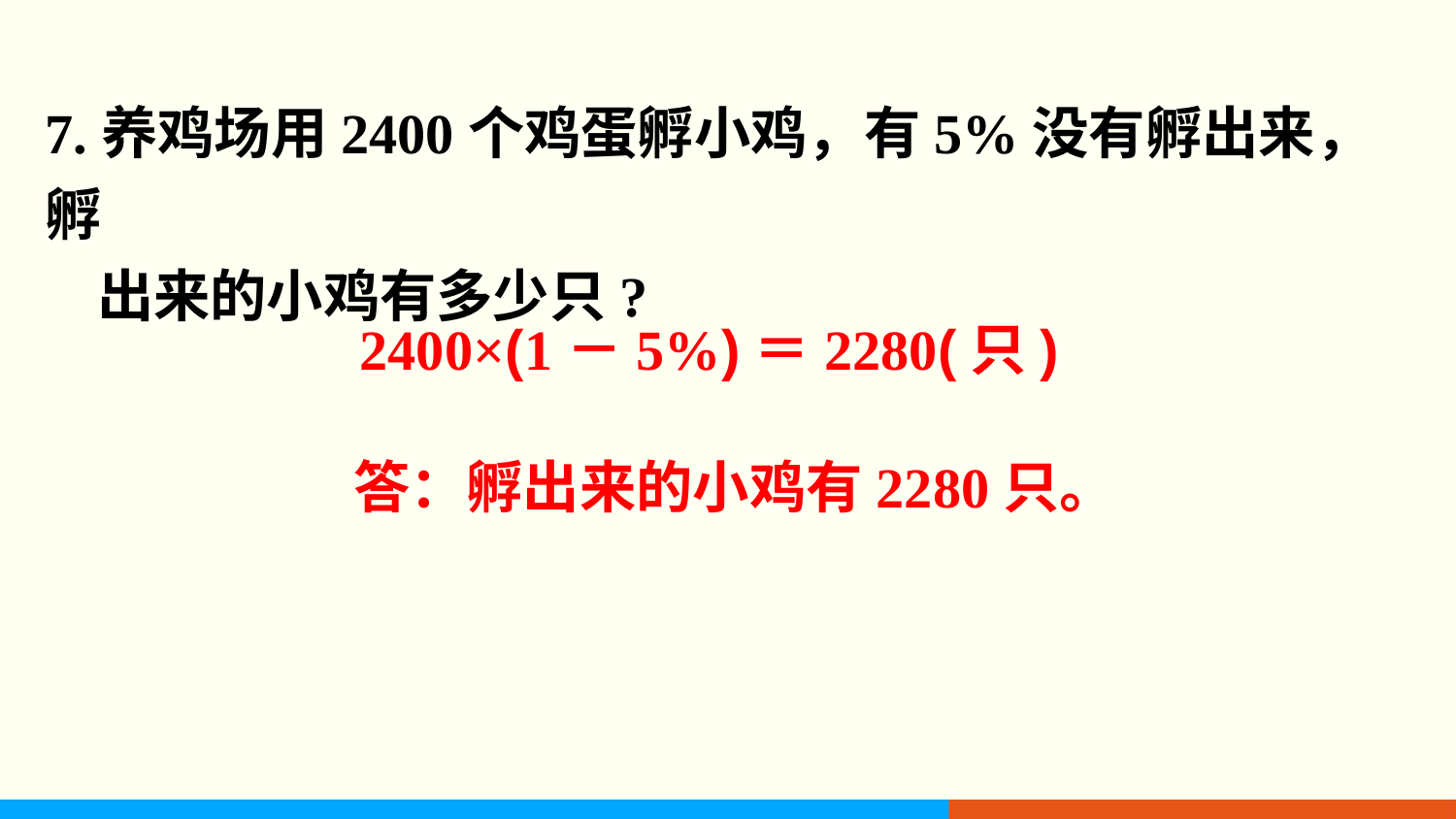

7.养鸡场用2400个鸡蛋孵小鸡，有5%没有孵出来，孵
   出来的小鸡有多少只?
2400×(1－5%)＝2280(只)
答：孵出来的小鸡有2280只。